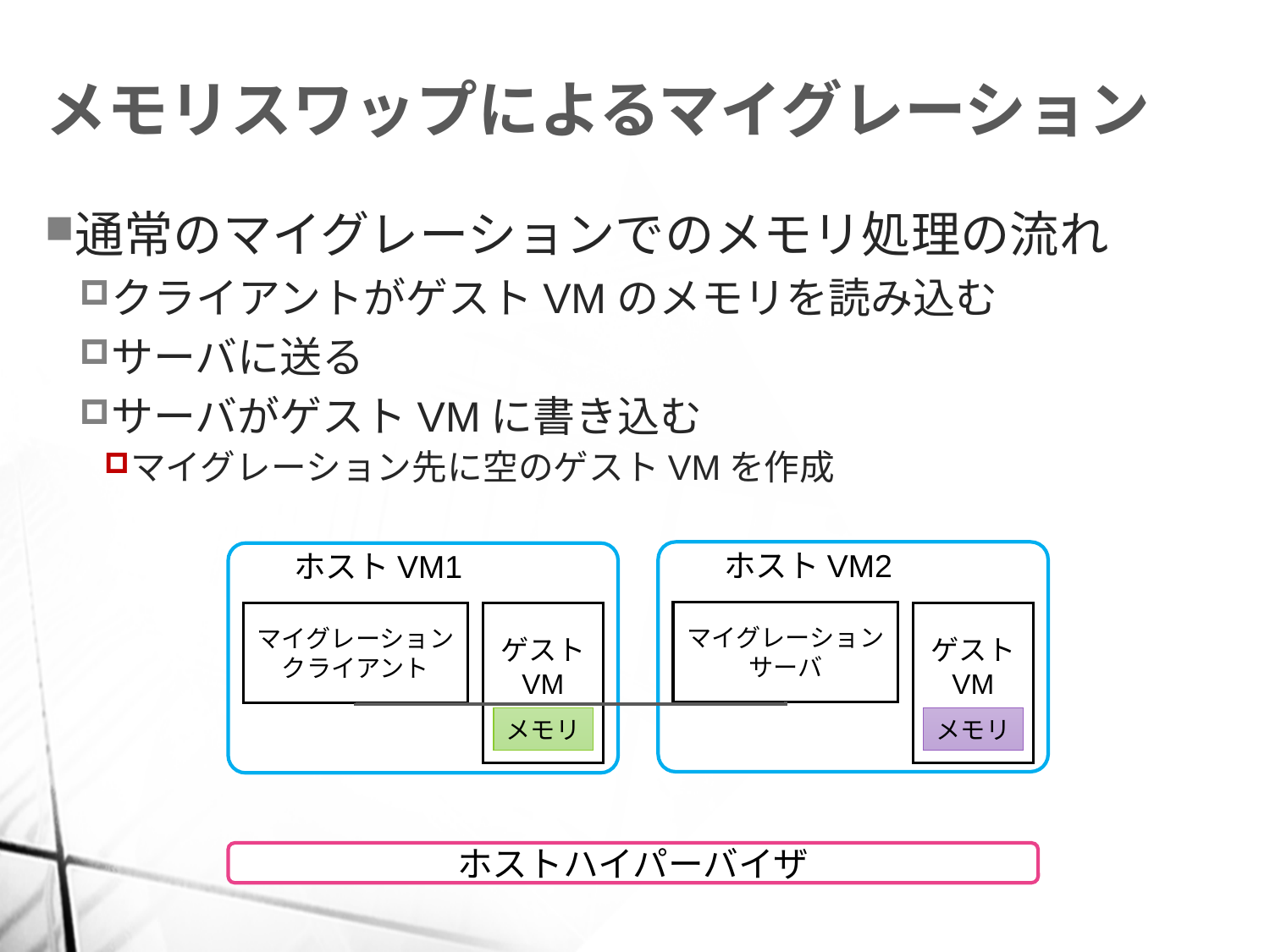

# メモリスワップによるマイグレーション
通常のマイグレーションでのメモリ処理の流れ
クライアントがゲストVMのメモリを読み込む
サーバに送る
サーバがゲストVMに書き込む
マイグレーション先に空のゲストVMを作成
ホストVM2
ホストVM1

マイグレーション
サーバ
マイグレーション
クライアント
ゲスト
VM

ゲスト
VM

メモリ
メモリ
メモリ
ホストハイパーバイザ